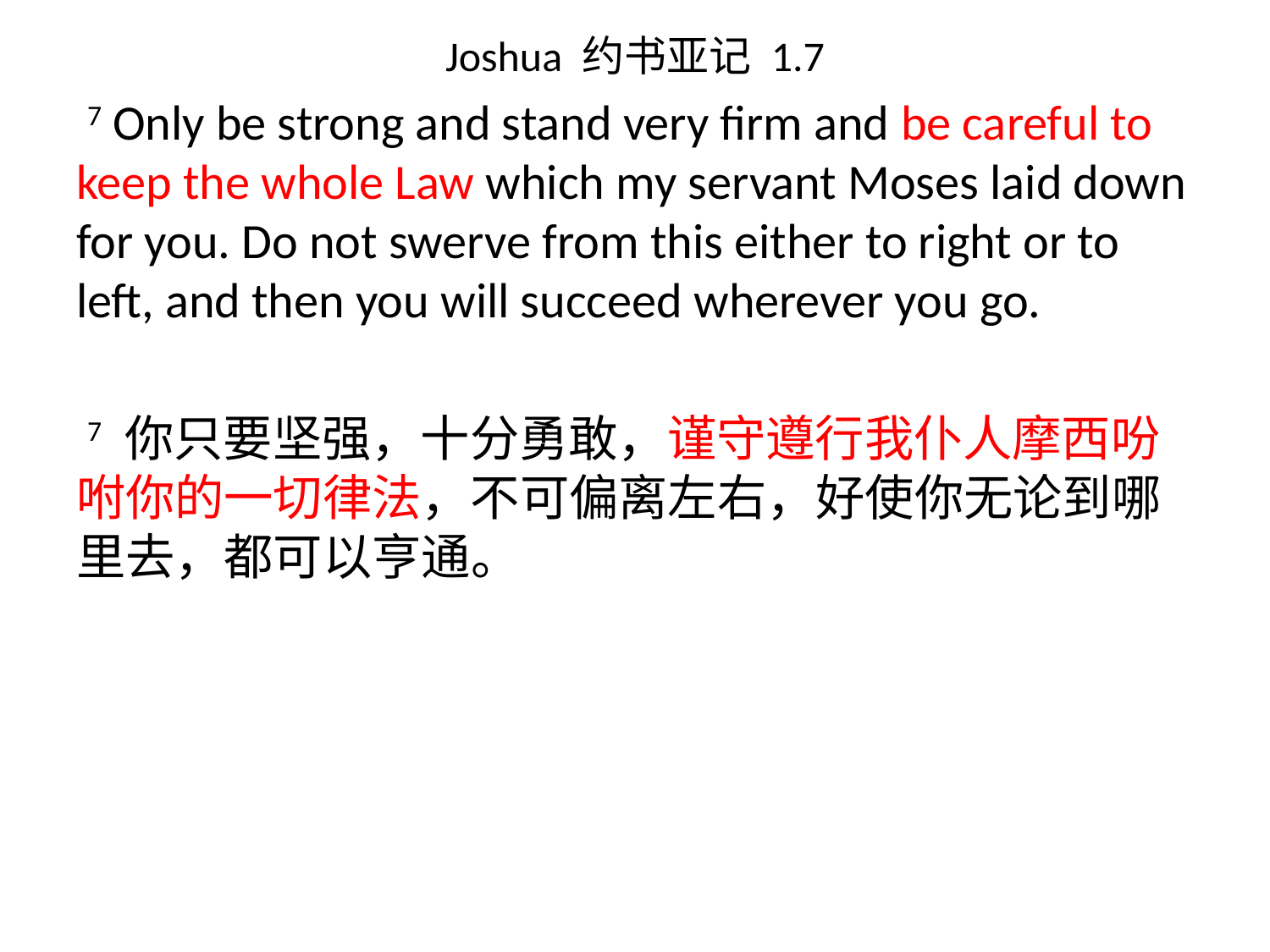

# Joshua 约书亚记 1.7
 7 Only be strong and stand very firm and be careful to keep the whole Law which my servant Moses laid down for you. Do not swerve from this either to right or to left, and then you will succeed wherever you go.

 7 你只要坚强，十分勇敢，谨守遵行我仆人摩西吩咐你的一切律法，不可偏离左右，好使你无论到哪里去，都可以亨通。